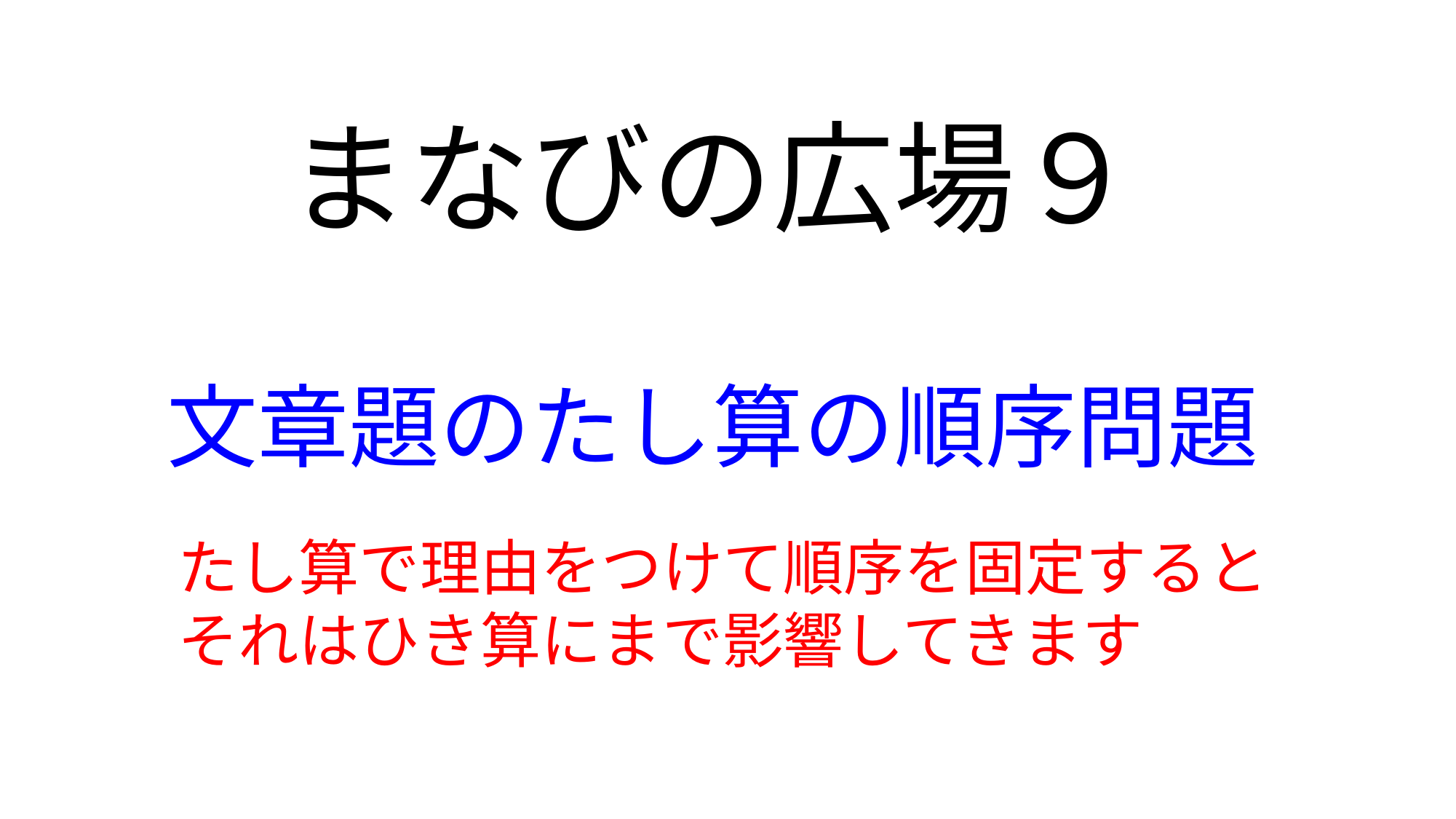

# まなびの広場９
文章題のたし算の順序問題
たし算で理由をつけて順序を固定するとそれはひき算にまで影響してきます